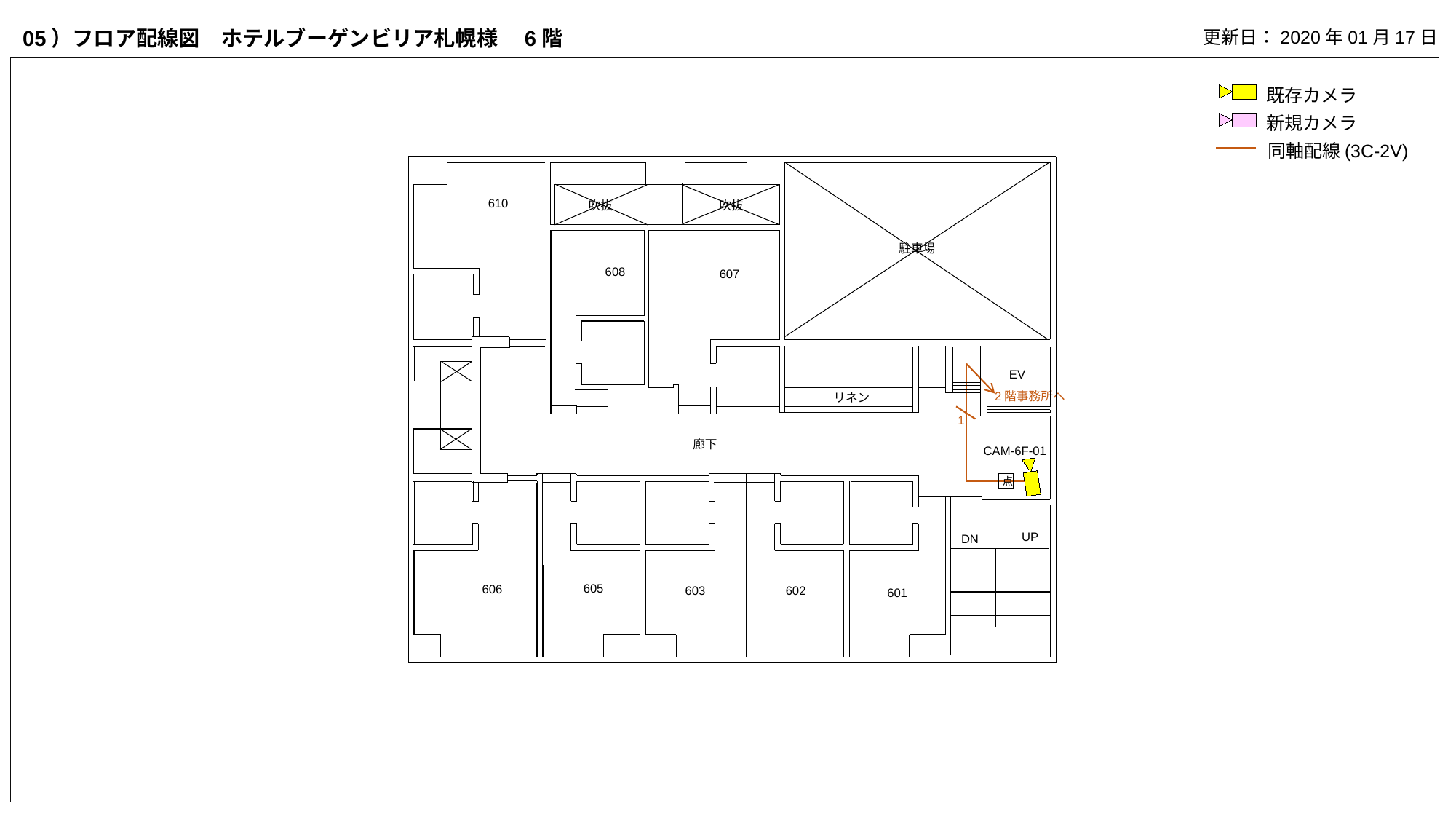

更新日：2020年01月17日
05）フロア配線図　ホテルブーゲンビリア札幌様　6階

既存カメラ

新規カメラ

同軸配線(3C-2V)
610
吹抜
吹抜
駐車場
608
607
EV
リネン
廊下

点
UP
DN
605
606
602
603
601
2階事務所へ
1
CAM-6F-01